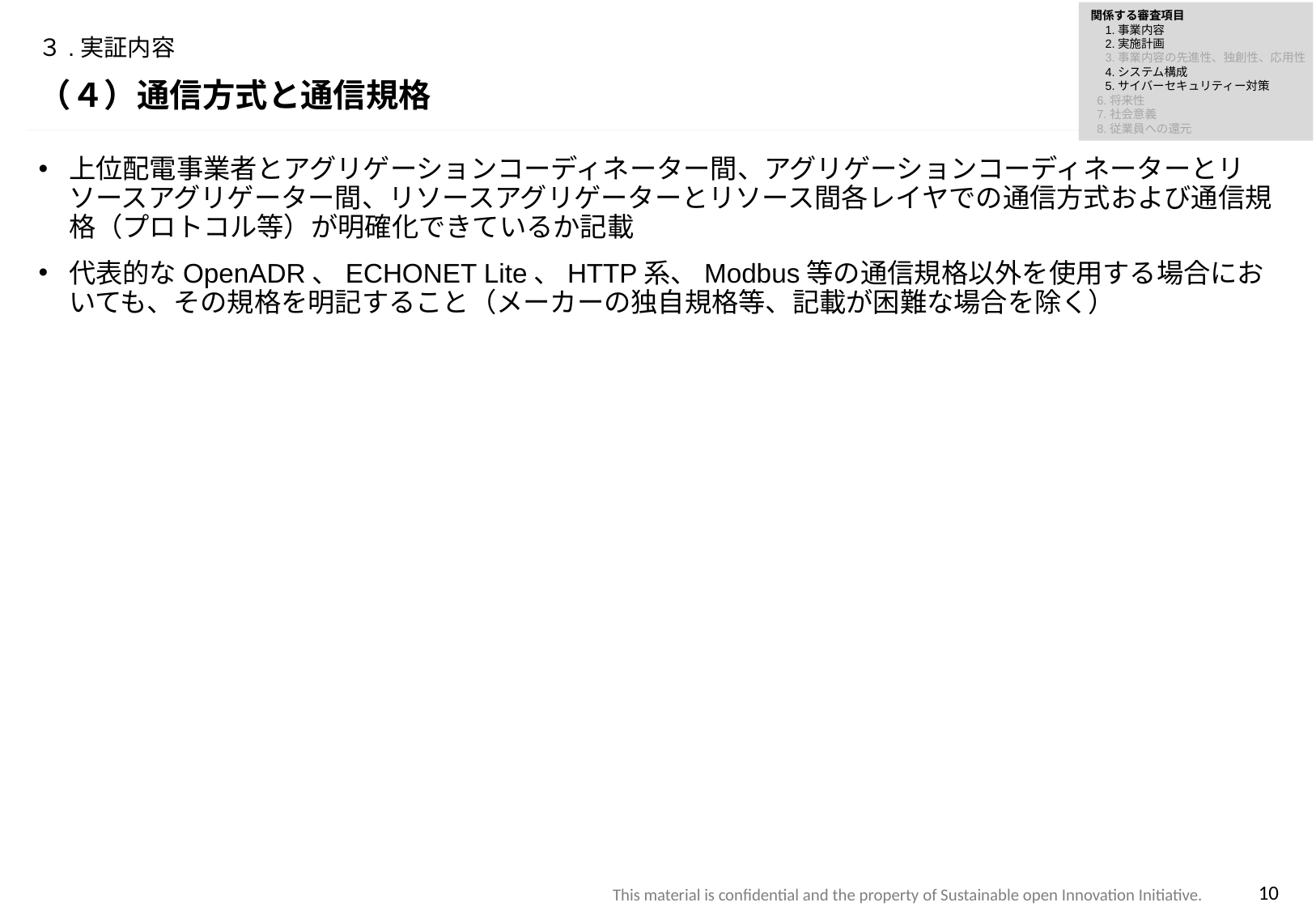

関係する審査項目
　1.事業内容
　2.実施計画
　3.事業内容の先進性、独創性、応用性
　4.システム構成
　5.サイバーセキュリティー対策
  6.将来性
  7.社会意義
  8.従業員への還元
# ３.実証内容
（４）通信方式と通信規格
上位配電事業者とアグリゲーションコーディネーター間、アグリゲーションコーディネーターとリソースアグリゲーター間、リソースアグリゲーターとリソース間各レイヤでの通信方式および通信規格（プロトコル等）が明確化できているか記載
代表的なOpenADR、ECHONET Lite、HTTP系、Modbus等の通信規格以外を使用する場合においても、その規格を明記すること（メーカーの独自規格等、記載が困難な場合を除く）